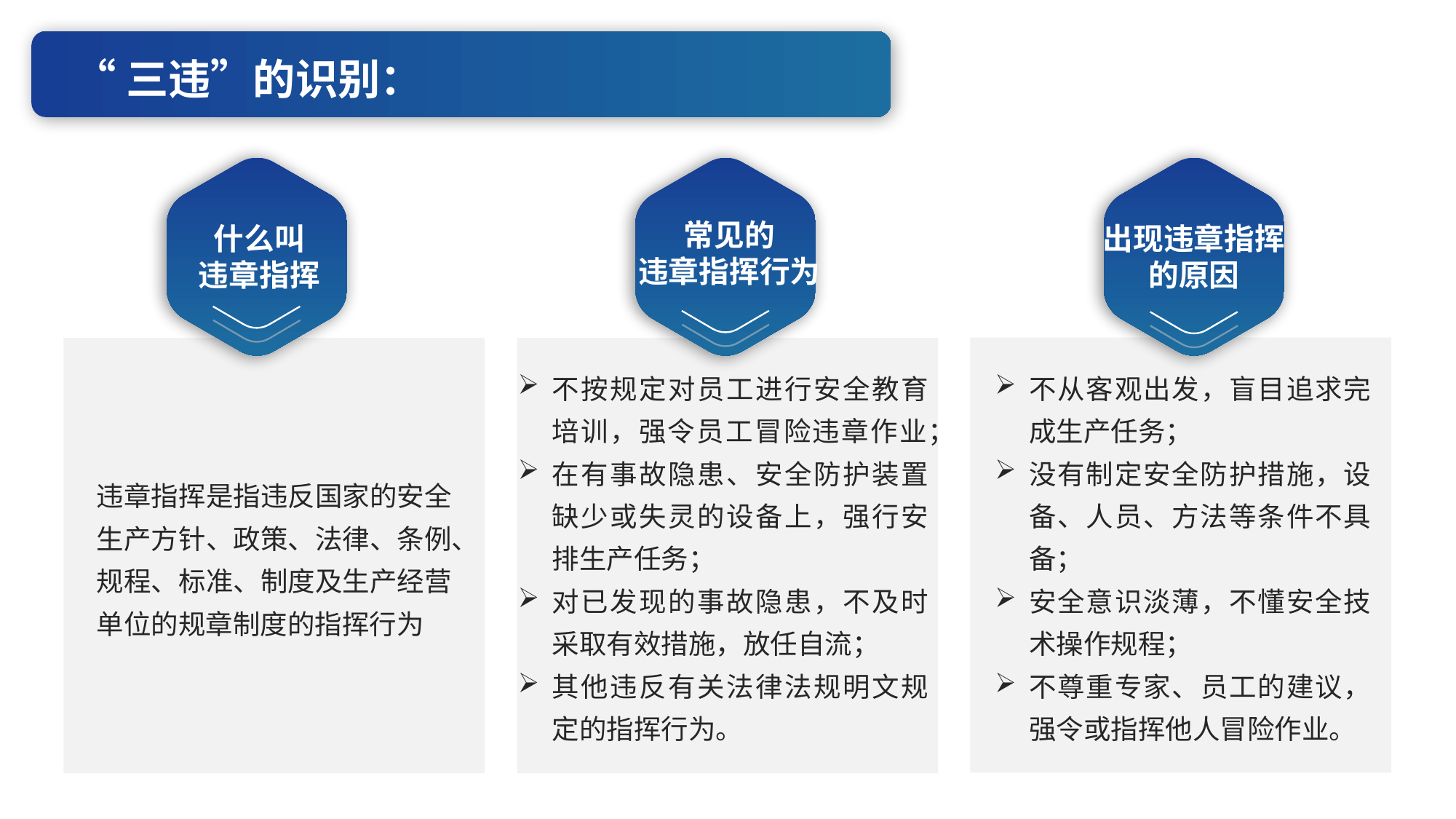

“三违”的识别：

常见的
违章指挥行为
什么叫
违章指挥
出现违章指挥的原因

不按规定对员工进行安全教育培训，强令员工冒险违章作业；
在有事故隐患、安全防护装置缺少或失灵的设备上，强行安排生产任务；
对已发现的事故隐患，不及时采取有效措施，放任自流；
其他违反有关法律法规明文规定的指挥行为。
不从客观出发，盲目追求完成生产任务；
没有制定安全防护措施，设备、人员、方法等条件不具备；
安全意识淡薄，不懂安全技术操作规程；
不尊重专家、员工的建议，强令或指挥他人冒险作业。
违章指挥是指违反国家的安全生产方针、政策、法律、条例、规程、标准、制度及生产经营单位的规章制度的指挥行为